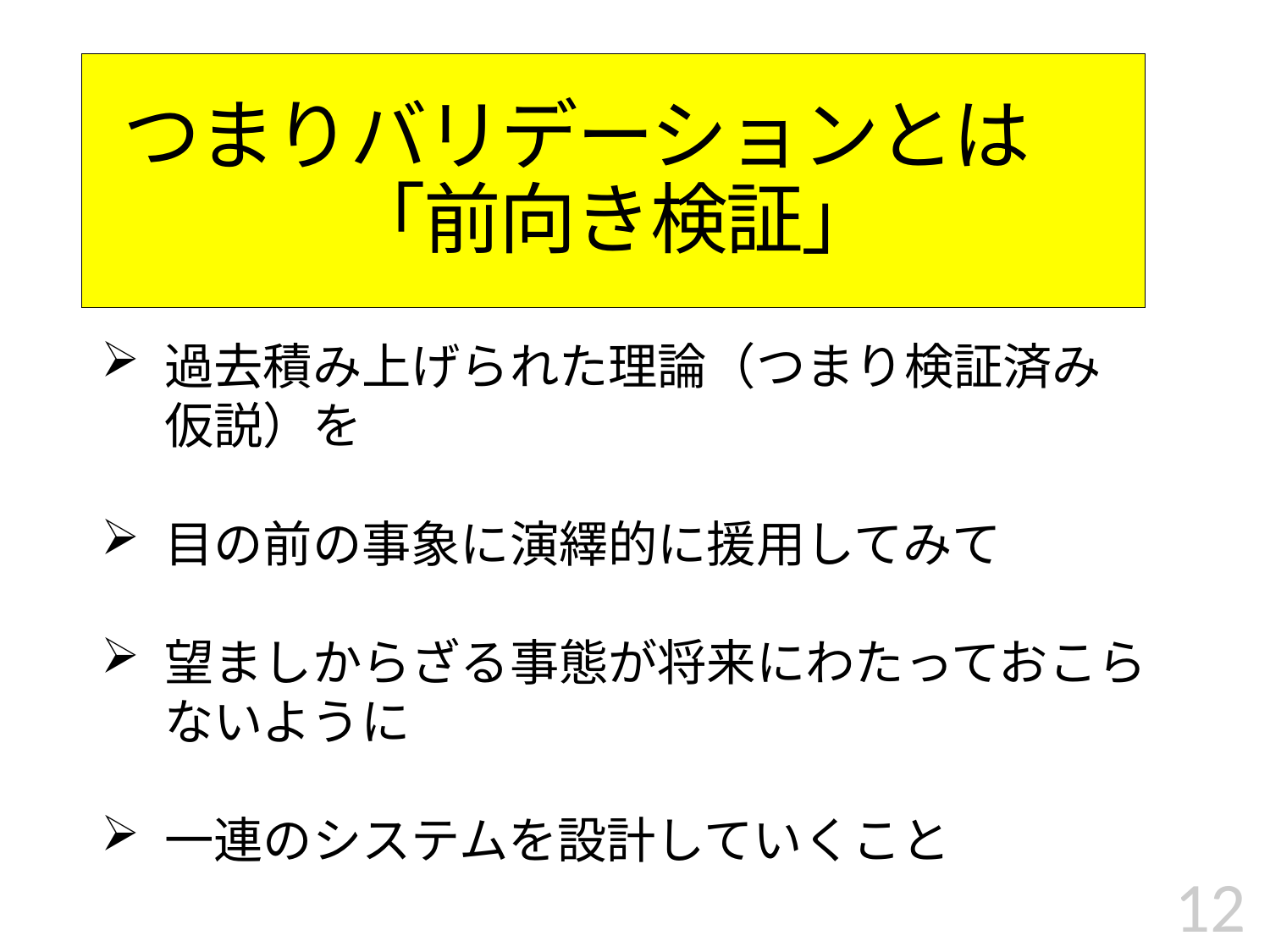

つまりバリデーションとは　「前向き検証」
過去積み上げられた理論（つまり検証済み仮説）を

目の前の事象に演繹的に援用してみて

望ましからざる事態が将来にわたっておこらないように

一連のシステムを設計していくこと

12